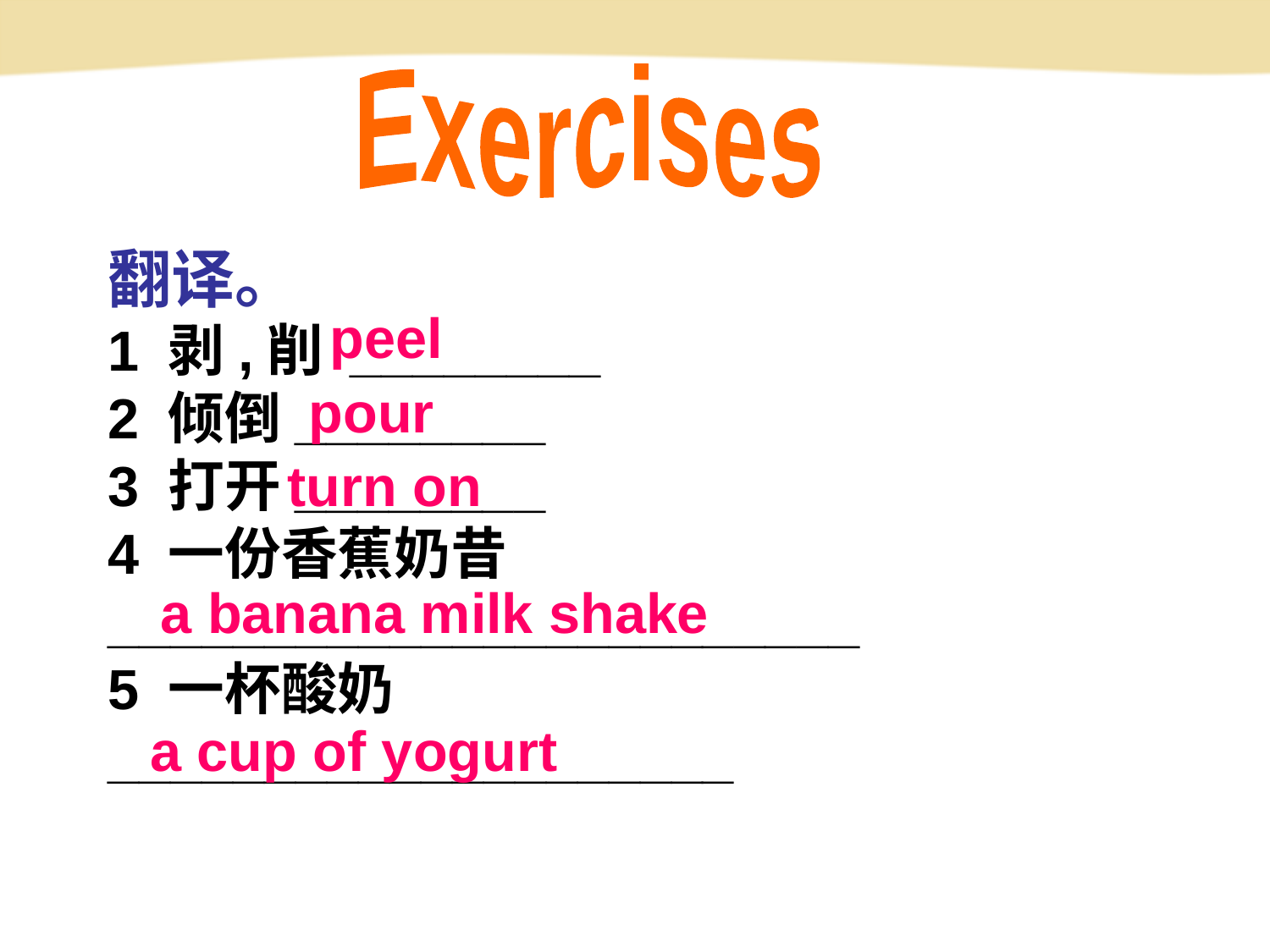

Exercises
翻译。
1 剥,削 ________
2 倾倒________
3 打开________
4 一份香蕉奶昔   ________________________
5 一杯酸奶 ____________________
peel
pour
turn on
a banana milk shake
a cup of yogurt